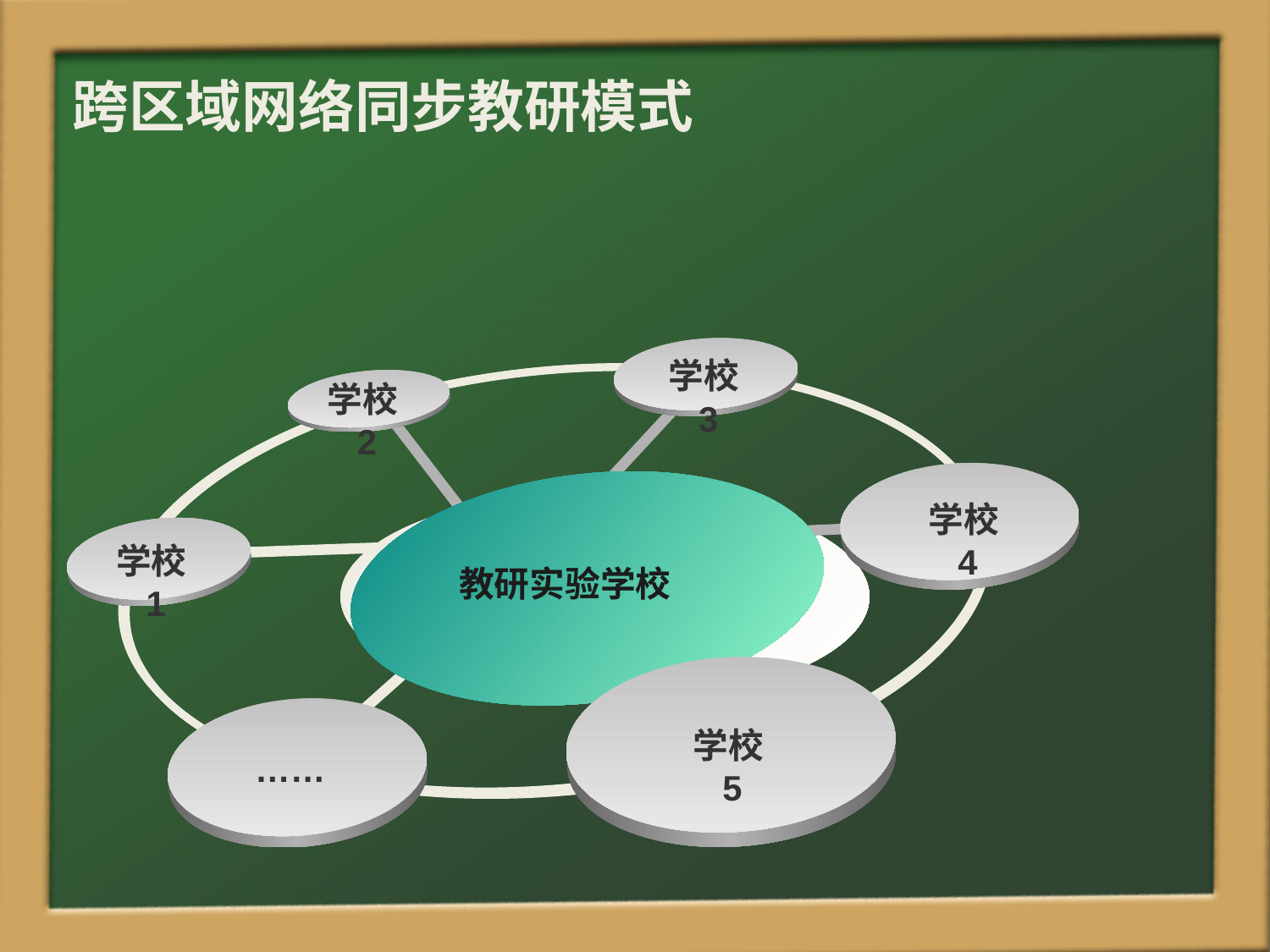

# 跨区域网络同步教研模式

学校3

学校2

学校4

学校1

教研实验学校

学校5
……